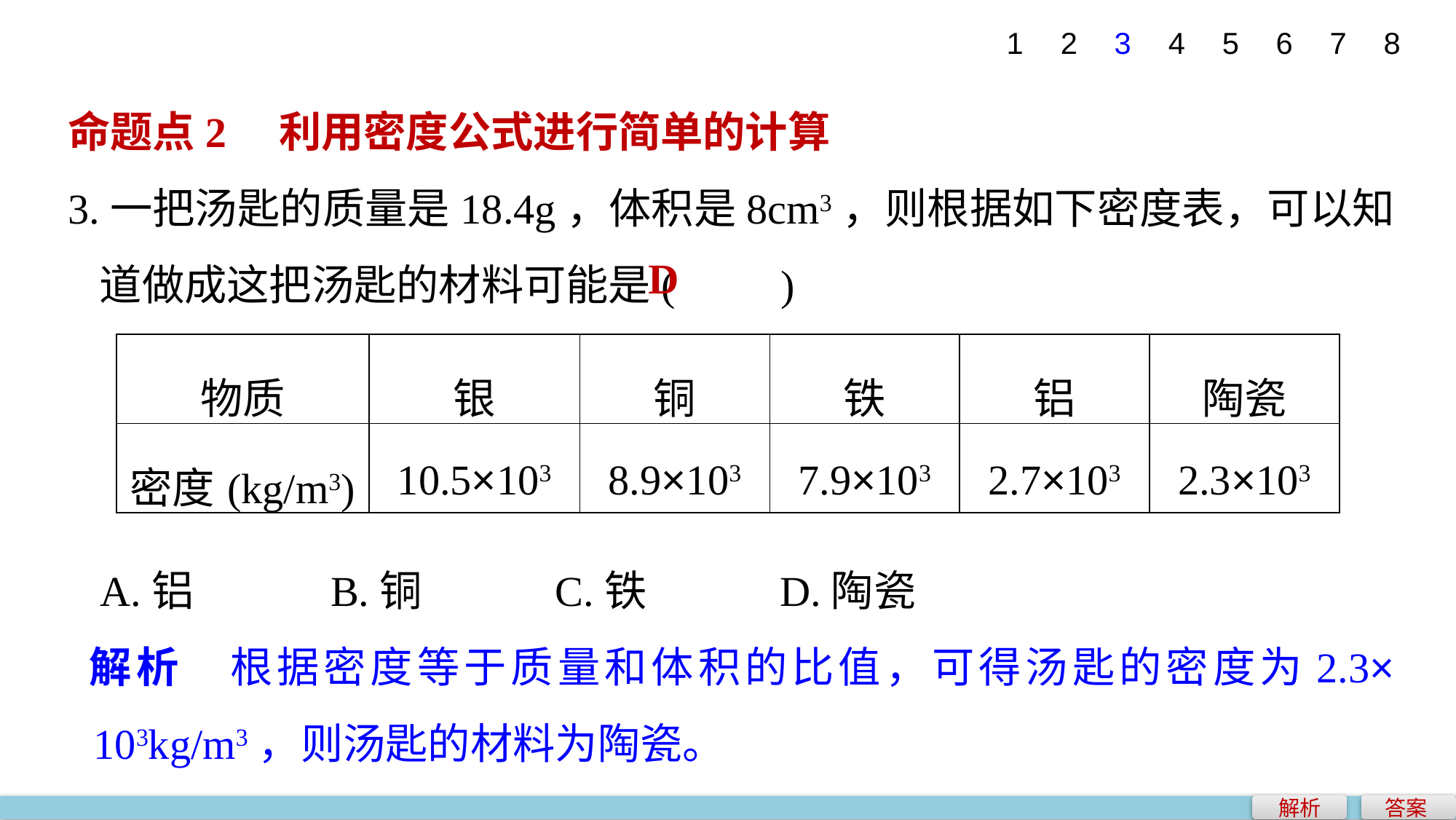

1
2
3
4
5
6
7
8
命题点2　利用密度公式进行简单的计算
3.一把汤匙的质量是18.4g，体积是8cm3，则根据如下密度表，可以知道做成这把汤匙的材料可能是(　　)

 A.铝            B.铜             C.铁             D.陶瓷
解析　根据密度等于质量和体积的比值，可得汤匙的密度为2.3× 103kg/m3，则汤匙的材料为陶瓷。
D
| 物质 | 银 | 铜 | 铁 | 铝 | 陶瓷 |
| --- | --- | --- | --- | --- | --- |
| 密度(kg/m3) | 10.5×103 | 8.9×103 | 7.9×103 | 2.7×103 | 2.3×103 |
解析
答案